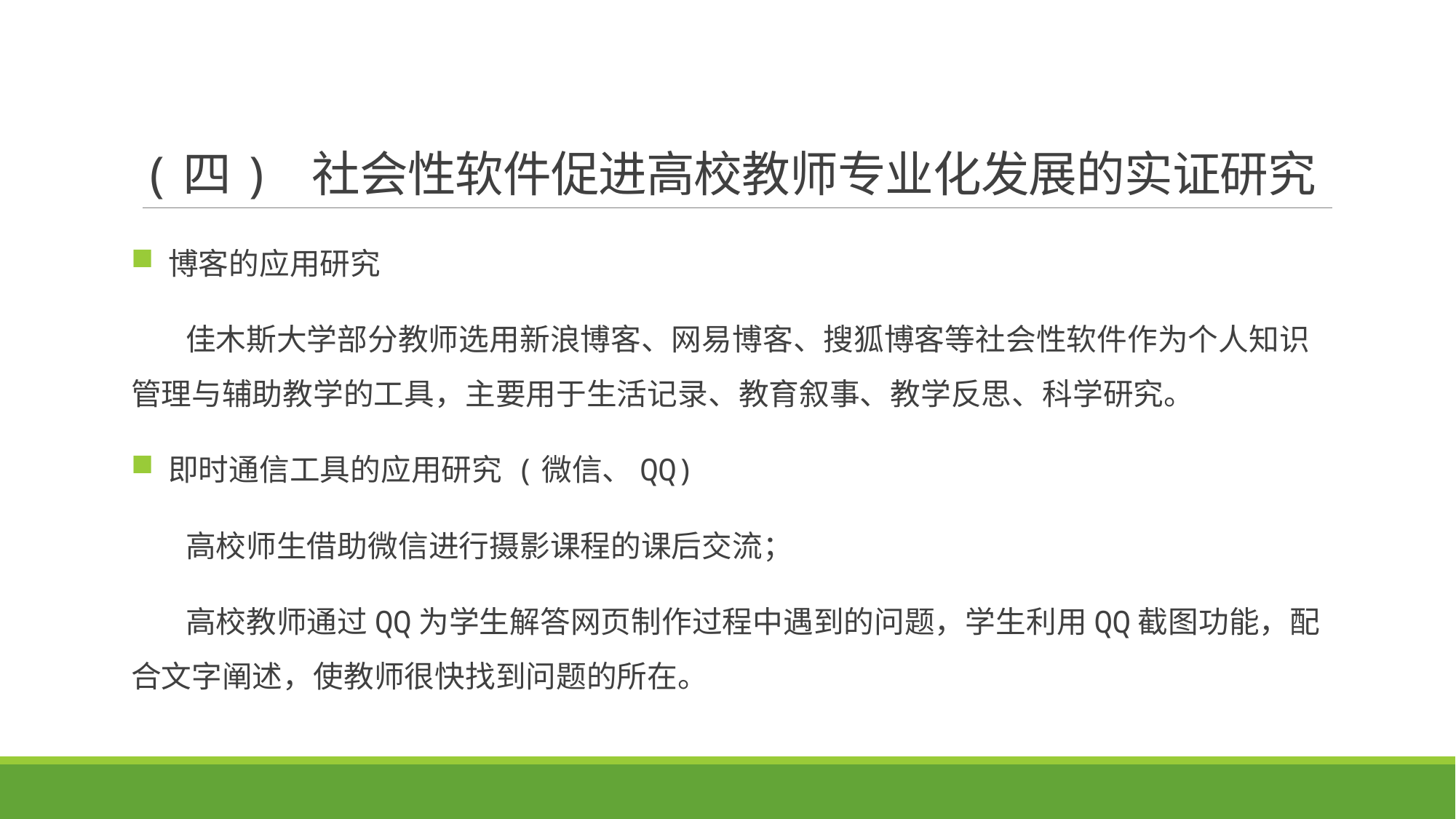

# (四) 社会性软件促进高校教师专业化发展的实证研究
 博客的应用研究
佳木斯大学部分教师选用新浪博客、网易博客、搜狐博客等社会性软件作为个人知识管理与辅助教学的工具，主要用于生活记录、教育叙事、教学反思、科学研究。
 即时通信工具的应用研究 (微信、QQ)
高校师生借助微信进行摄影课程的课后交流；
高校教师通过QQ为学生解答网页制作过程中遇到的问题，学生利用QQ截图功能，配合文字阐述，使教师很快找到问题的所在。